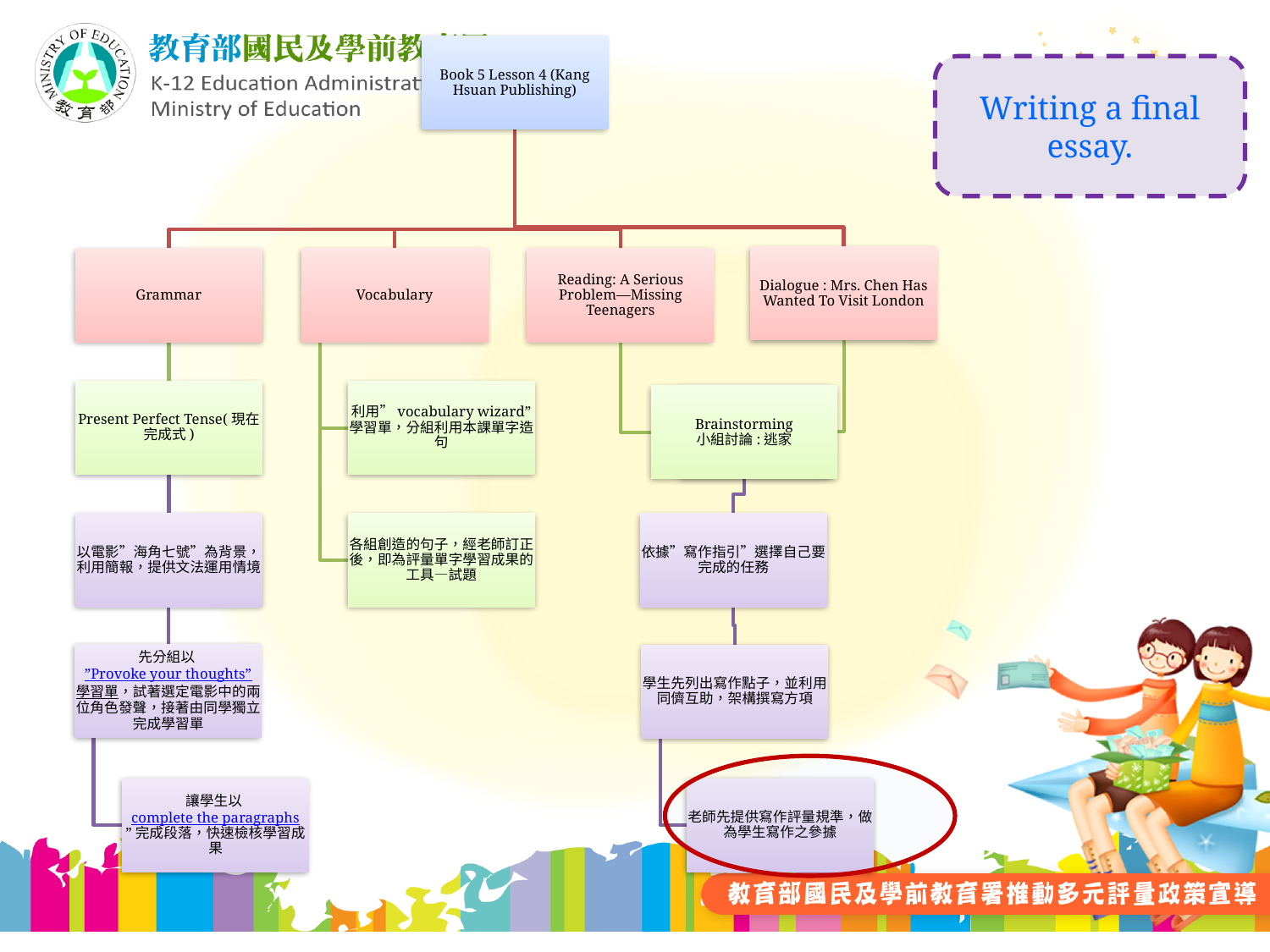

Book 5 Lesson 4 (Kang Hsuan Publishing)
Dialogue : Mrs. Chen Has Wanted To Visit London

Reading: A Serious Problem—Missing Teenagers
Brainstorming
小組討論:逃家
依據”寫作指引”選擇自己要完成的任務
學生先列出寫作點子，並利用同儕互助，架構撰寫方項
老師先提供寫作評量規準，做為學生寫作之參據
Vocabulary
利用”vocabulary wizard” 學習單，分組利用本課單字造句
各組創造的句子，經老師訂正後，即為評量單字學習成果的工具—試題
Grammar
Present Perfect Tense(現在完成式)
以電影”海角七號”為背景，利用簡報，提供文法運用情境
先分組以”Provoke your thoughts”學習單，試著選定電影中的兩位角色發聲，接著由同學獨立完成學習單
讓學生以complete the paragraphs”完成段落，快速檢核學習成果
Writing a final essay.